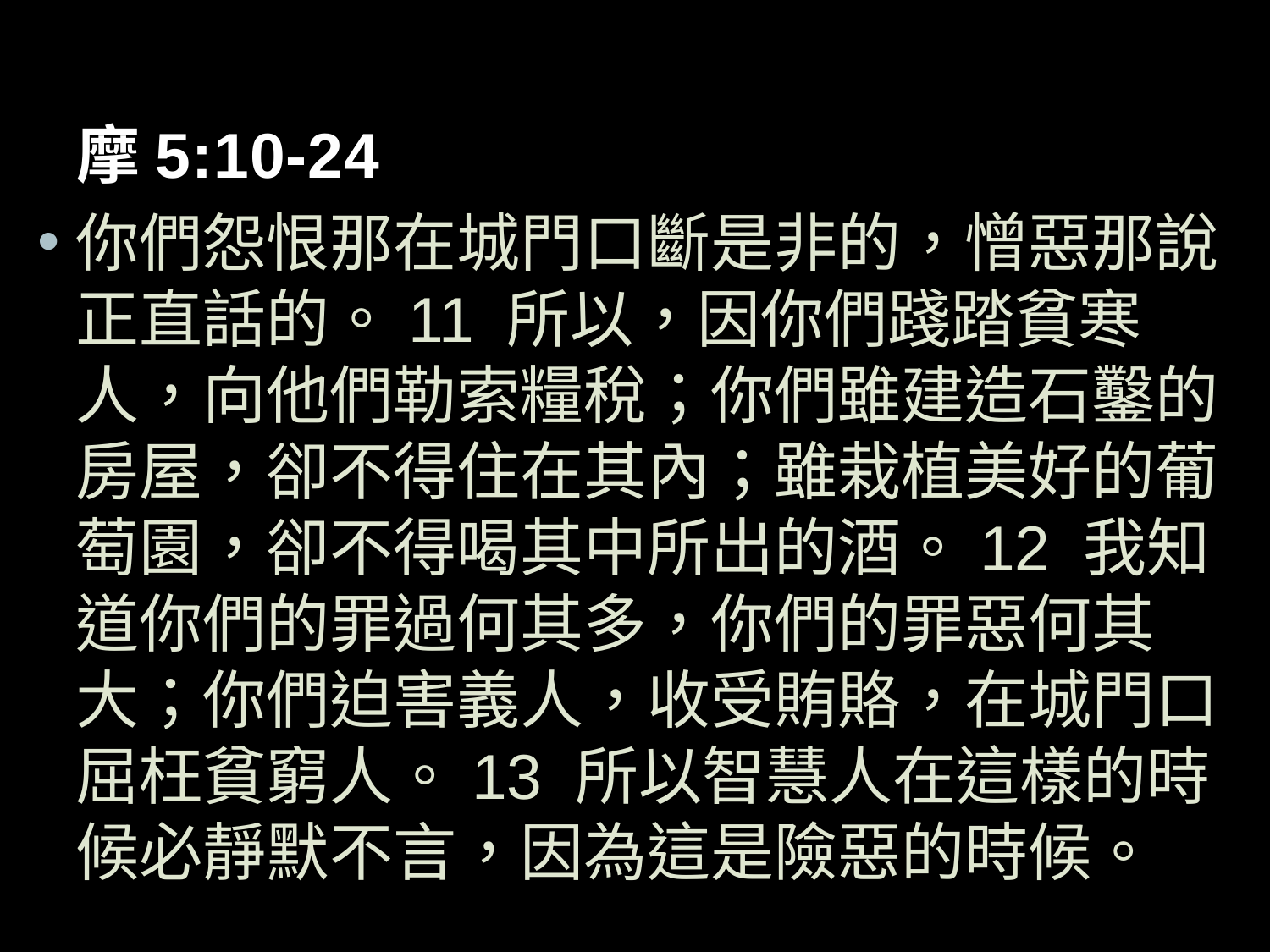

# 摩5:10-24
你們怨恨那在城門口斷是非的，憎惡那說正直話的。11 所以，因你們踐踏貧寒人，向他們勒索糧稅；你們雖建造石鑿的房屋，卻不得住在其內；雖栽植美好的葡萄園，卻不得喝其中所出的酒。12 我知道你們的罪過何其多，你們的罪惡何其大；你們迫害義人，收受賄賂，在城門口屈枉貧窮人。13 所以智慧人在這樣的時候必靜默不言，因為這是險惡的時候。